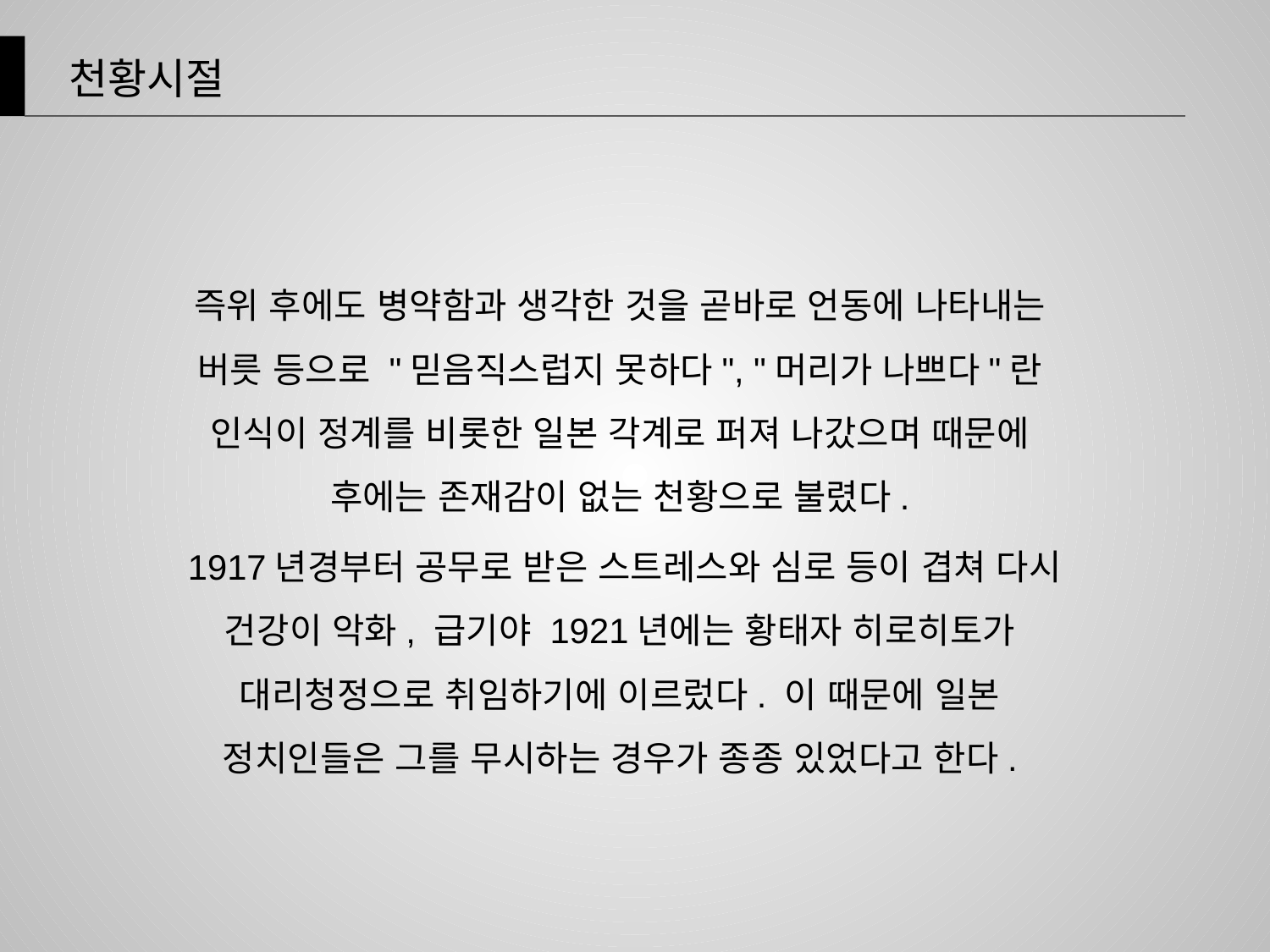

천황시절
즉위 후에도 병약함과 생각한 것을 곧바로 언동에 나타내는 버릇 등으로 "믿음직스럽지 못하다", "머리가 나쁘다"란 인식이 정계를 비롯한 일본 각계로 퍼져 나갔으며 때문에 후에는 존재감이 없는 천황으로 불렸다.
 1917년경부터 공무로 받은 스트레스와 심로 등이 겹쳐 다시 건강이 악화, 급기야 1921년에는 황태자 히로히토가 대리청정으로 취임하기에 이르렀다. 이 때문에 일본 정치인들은 그를 무시하는 경우가 종종 있었다고 한다.